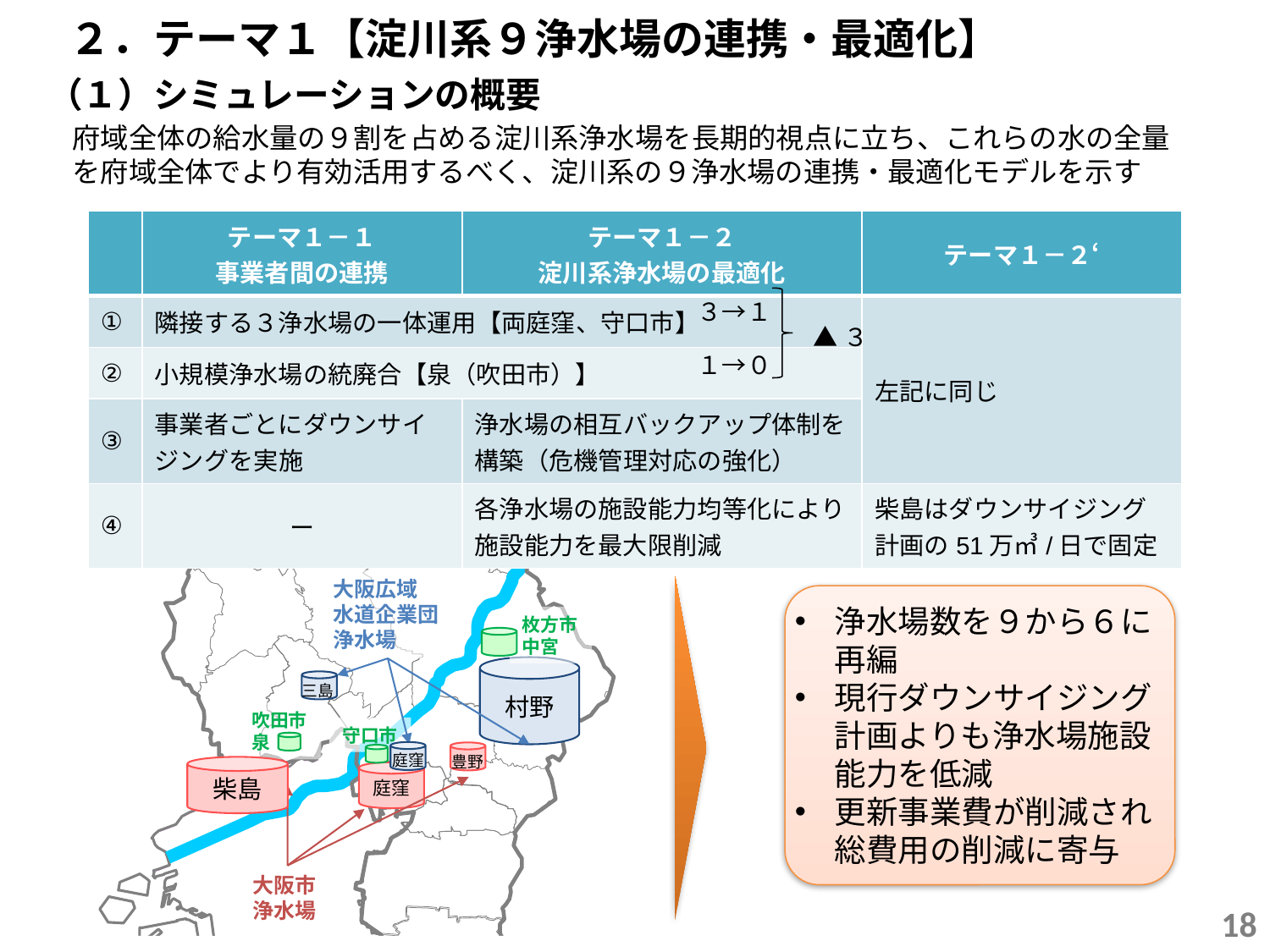

２．テーマ１【淀川系９浄水場の連携・最適化】

（１）シミュレーションの概要
府域全体の給水量の９割を占める淀川系浄水場を長期的視点に立ち、これらの水の全量を府域全体でより有効活用するべく、淀川系の９浄水場の連携・最適化モデルを示す
|  | テーマ１－１ 事業者間の連携 | テーマ１－２ 淀川系浄水場の最適化 | テーマ１－２‘ |
| --- | --- | --- | --- |
| ① | 隣接する３浄水場の一体運用【両庭窪、守口市】 |  | 左記に同じ |
| ② | 小規模浄水場の統廃合【泉（吹田市）】 |  |  |
| ③ | 事業者ごとにダウンサイジングを実施 | 浄水場の相互バックアップ体制を構築（危機管理対応の強化） |  |
| ④ | ー | 各浄水場の施設能力均等化により施設能力を最大限削減 | 柴島はダウンサイジング計画の51万㎥/日で固定 |

３→１

▲３
１→０
大阪広域
水道企業団
浄水場
枚方市
中宮

村野

三島
吹田市
泉
守口市

庭窪

豊野
柴島
庭窪
大阪市浄水場

浄水場数を９から６に再編
現行ダウンサイジング計画よりも浄水場施設能力を低減
更新事業費が削減され総費用の削減に寄与
18